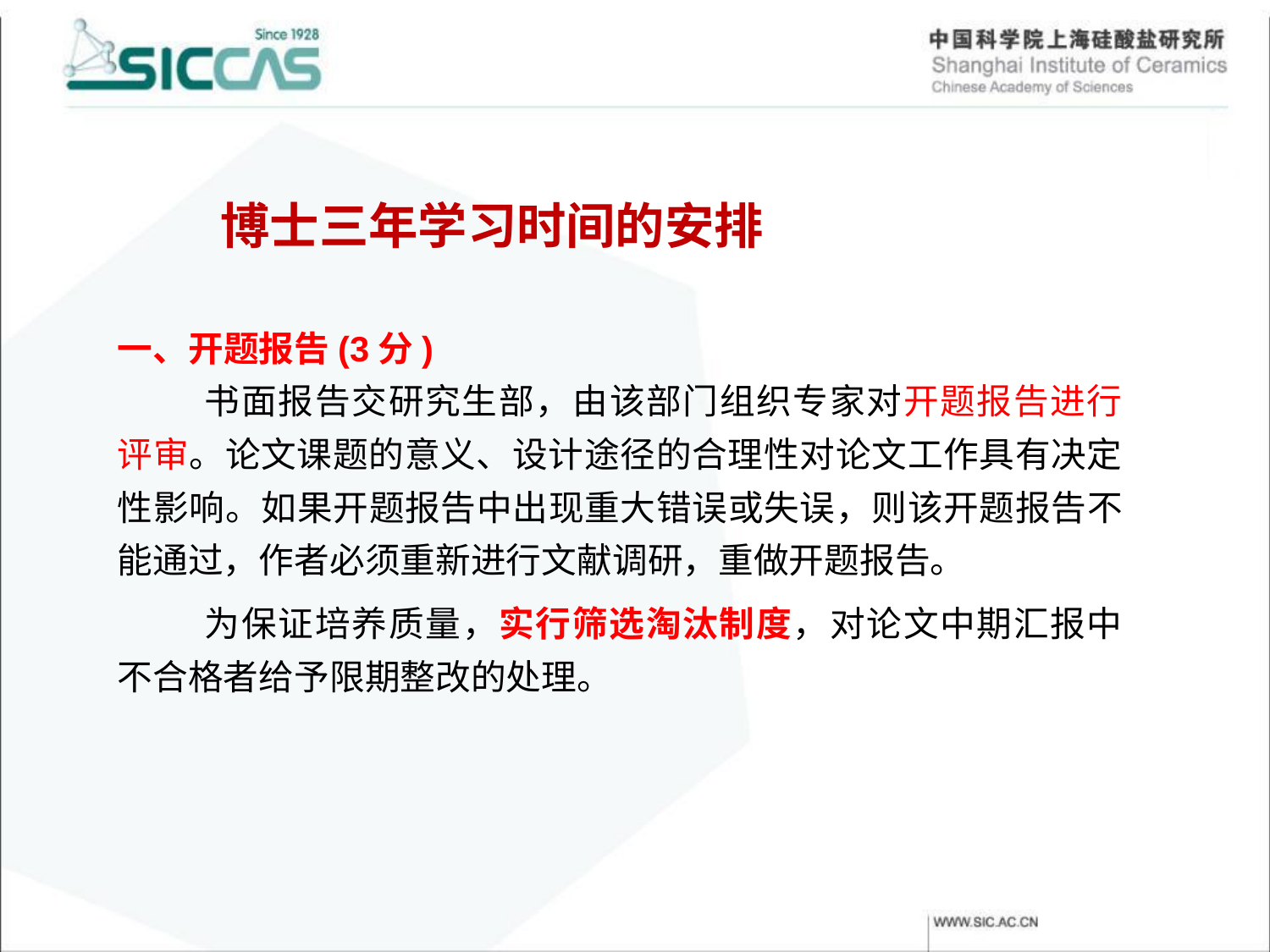

博士三年学习时间的安排
一、开题报告(3分)
书面报告交研究生部，由该部门组织专家对开题报告进行评审。论文课题的意义、设计途径的合理性对论文工作具有决定性影响。如果开题报告中出现重大错误或失误，则该开题报告不能通过，作者必须重新进行文献调研，重做开题报告。
为保证培养质量，实行筛选淘汰制度，对论文中期汇报中不合格者给予限期整改的处理。